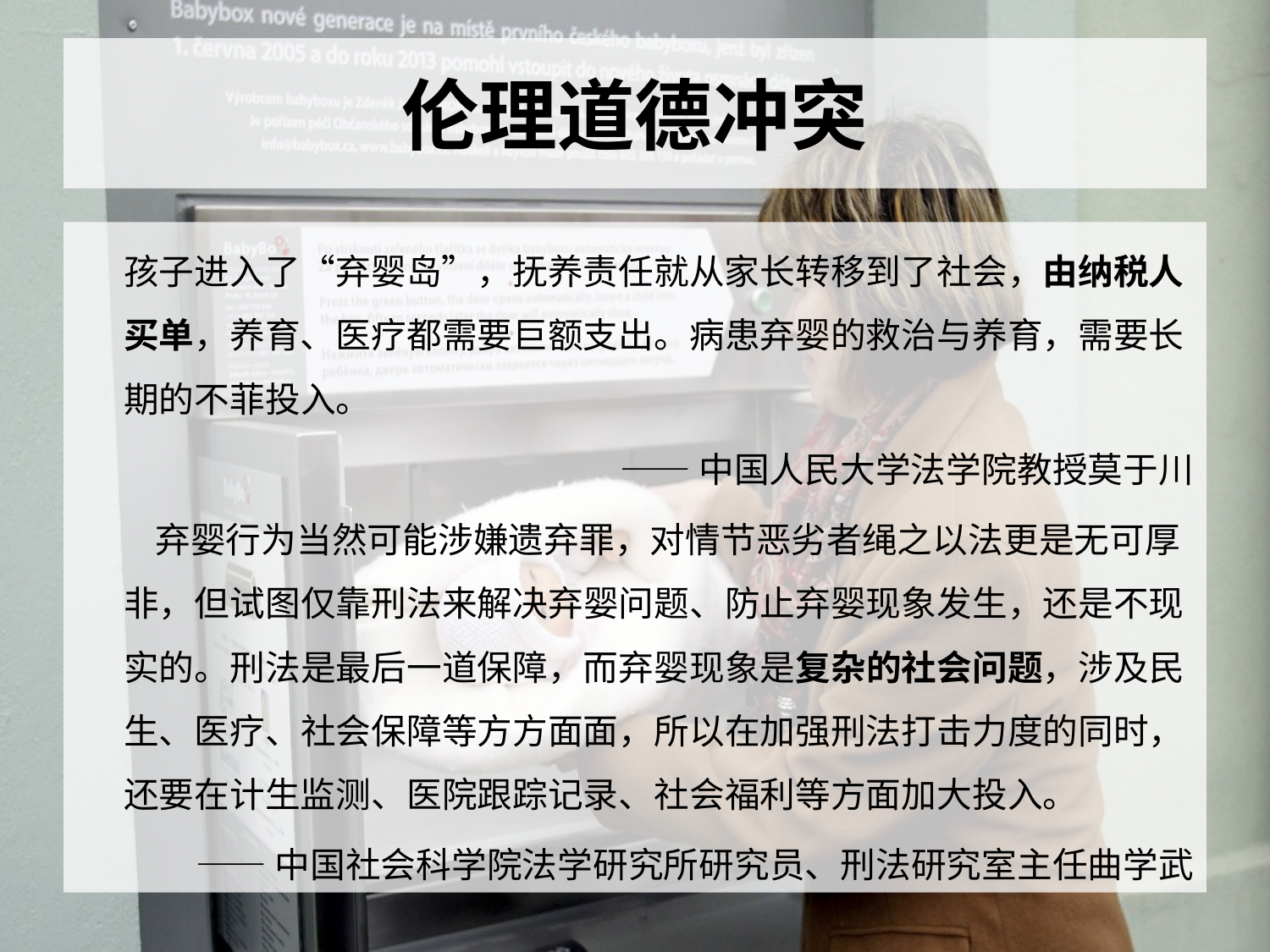

# 伦理道德冲突
     孩子进入了“弃婴岛”，抚养责任就从家长转移到了社会，由纳税人买单，养育、医疗都需要巨额支出。病患弃婴的救治与养育，需要长期的不菲投入。
——中国人民大学法学院教授莫于川
         弃婴行为当然可能涉嫌遗弃罪，对情节恶劣者绳之以法更是无可厚非，但试图仅靠刑法来解决弃婴问题、防止弃婴现象发生，还是不现实的。刑法是最后一道保障，而弃婴现象是复杂的社会问题，涉及民生、医疗、社会保障等方方面面，所以在加强刑法打击力度的同时，还要在计生监测、医院跟踪记录、社会福利等方面加大投入。
——中国社会科学院法学研究所研究员、刑法研究室主任曲学武